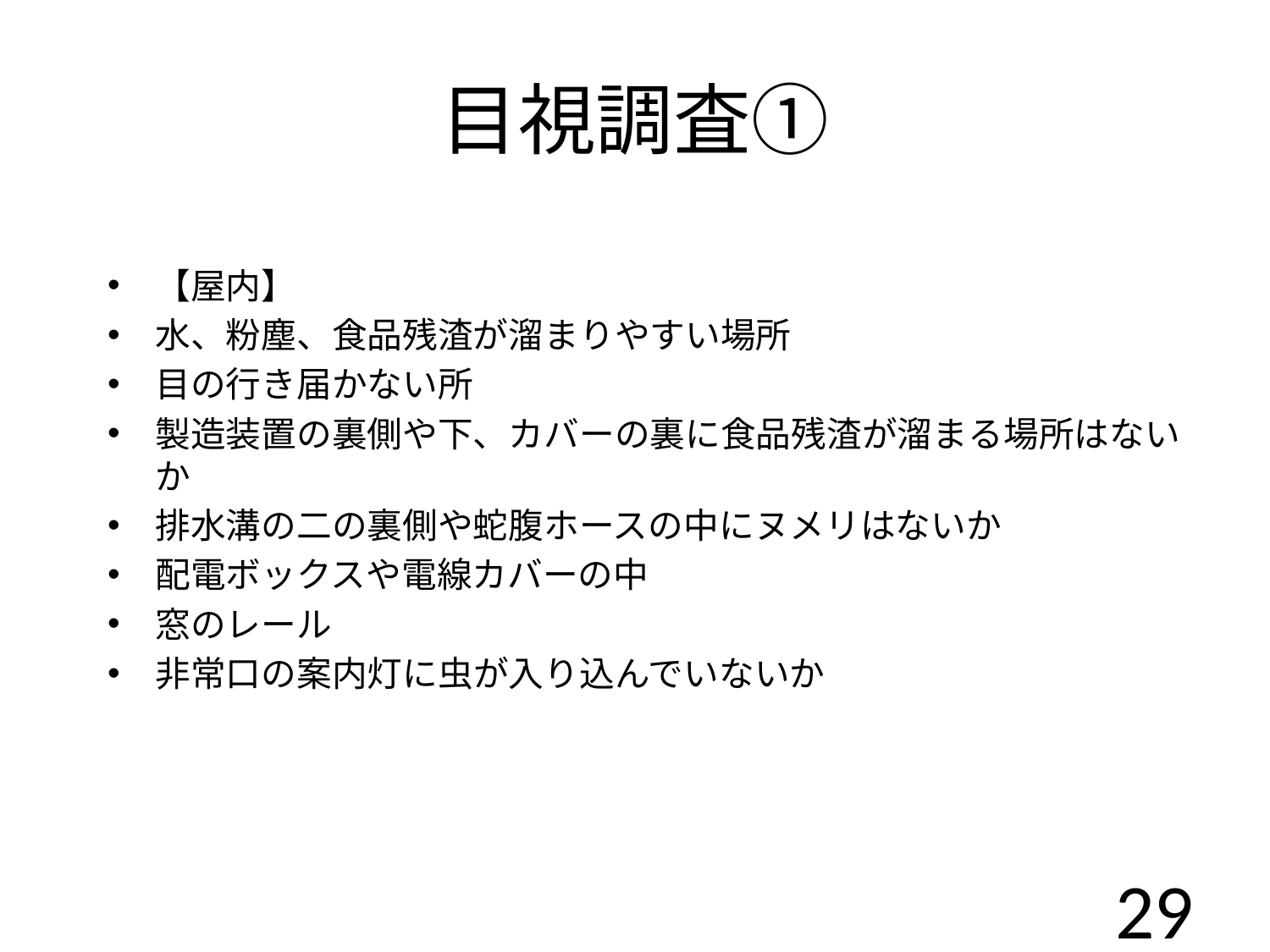

# 目視調査①
【屋内】
水、粉塵、食品残渣が溜まりやすい場所
目の行き届かない所
製造装置の裏側や下、カバーの裏に食品残渣が溜まる場所はないか
排水溝の二の裏側や蛇腹ホースの中にヌメリはないか
配電ボックスや電線カバーの中
窓のレール
非常口の案内灯に虫が入り込んでいないか

29